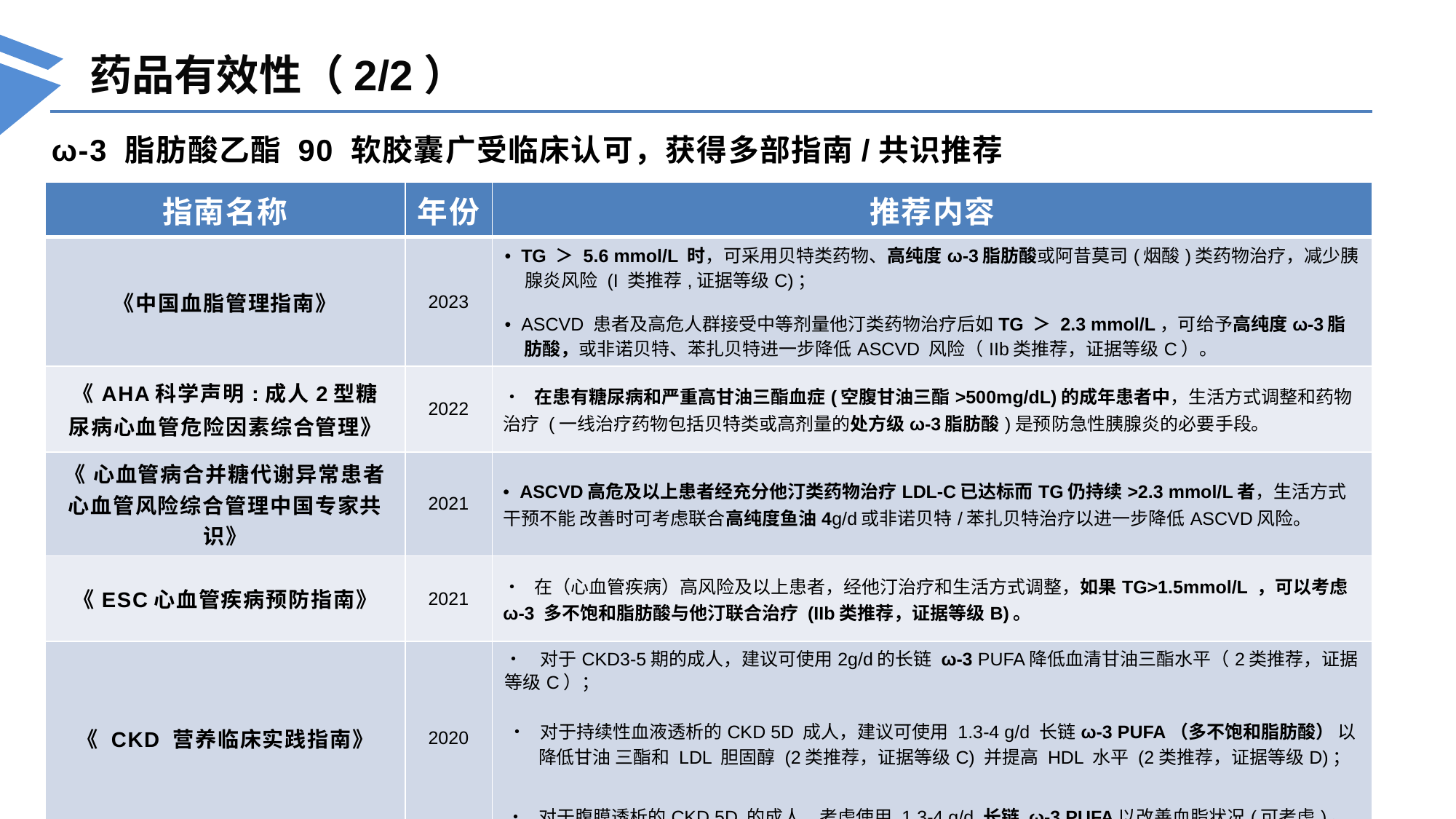

药品有效性（2/2）

ω-3 脂肪酸乙酯 90 软胶囊广受临床认可，获得多部指南/共识推荐

| 指南名称 | 年份 | 推荐内容 |
| --- | --- | --- |
| 《中国血脂管理指南》 | 2023 | • TG ＞ 5.6 mmol/L 时，可采用贝特类药物、高纯度ω-3脂肪酸或阿昔莫司(烟酸)类药物治疗，减少胰腺炎风险 (I 类推荐,证据等级C)； • ASCVD 患者及高危人群接受中等剂量他汀类药物治疗后如TG ＞ 2.3 mmol/L，可给予高纯度ω-3脂肪酸，或非诺贝特、苯扎贝特进一步降低ASCVD 风险（IIb类推荐，证据等级C）。 |
| 《AHA科学声明:成人2型糖 尿病心血管危险因素综合管理》 | 2022 | • 在患有糖尿病和严重高甘油三酯血症(空腹甘油三酯>500mg/dL)的成年患者中，生活方式调整和药物治疗 (一线治疗药物包括贝特类或高剂量的处方级ω-3脂肪酸)是预防急性胰腺炎的必要手段。 |
| 《 心血管病合并糖代谢异常患者心血管风险综合管理中国专家共识》 | 2021 | • ASCVD高危及以上患者经充分他汀类药物治疗LDL-C已达标而TG仍持续>2.3 mmol/L者，生活方式干预不能 改善时可考虑联合高纯度鱼油4g/d或非诺贝特/苯扎贝特治疗以进一步降低ASCVD风险。 |
| 《ESC心血管疾病预防指南》 | 2021 | • 在（心血管疾病）高风险及以上患者，经他汀治疗和生活方式调整，如果TG>1.5mmol/L ，可以考虑ω-3 多不饱和脂肪酸与他汀联合治疗 (IIb类推荐，证据等级B)。 |
| 《 CKD 营养临床实践指南》 | 2020 | • 对于CKD3-5期的成人，建议可使用2g/d的长链 ω-3 PUFA降低血清甘油三酯水平（2类推荐，证据等级C）； • 对于持续性血液透析的CKD 5D 成人，建议可使用 1.3-4 g/d 长链ω-3 PUFA（多不饱和脂肪酸） 以降低甘油 三酯和 LDL 胆固醇 (2类推荐，证据等级C) 并提高 HDL 水平 (2类推荐，证据等级D)； • 对于腹膜透析的CKD 5D 的成人，考虑使用 1.3-4 g/d 长链 ω-3 PUFA以改善血脂状况(可考虑)。 |